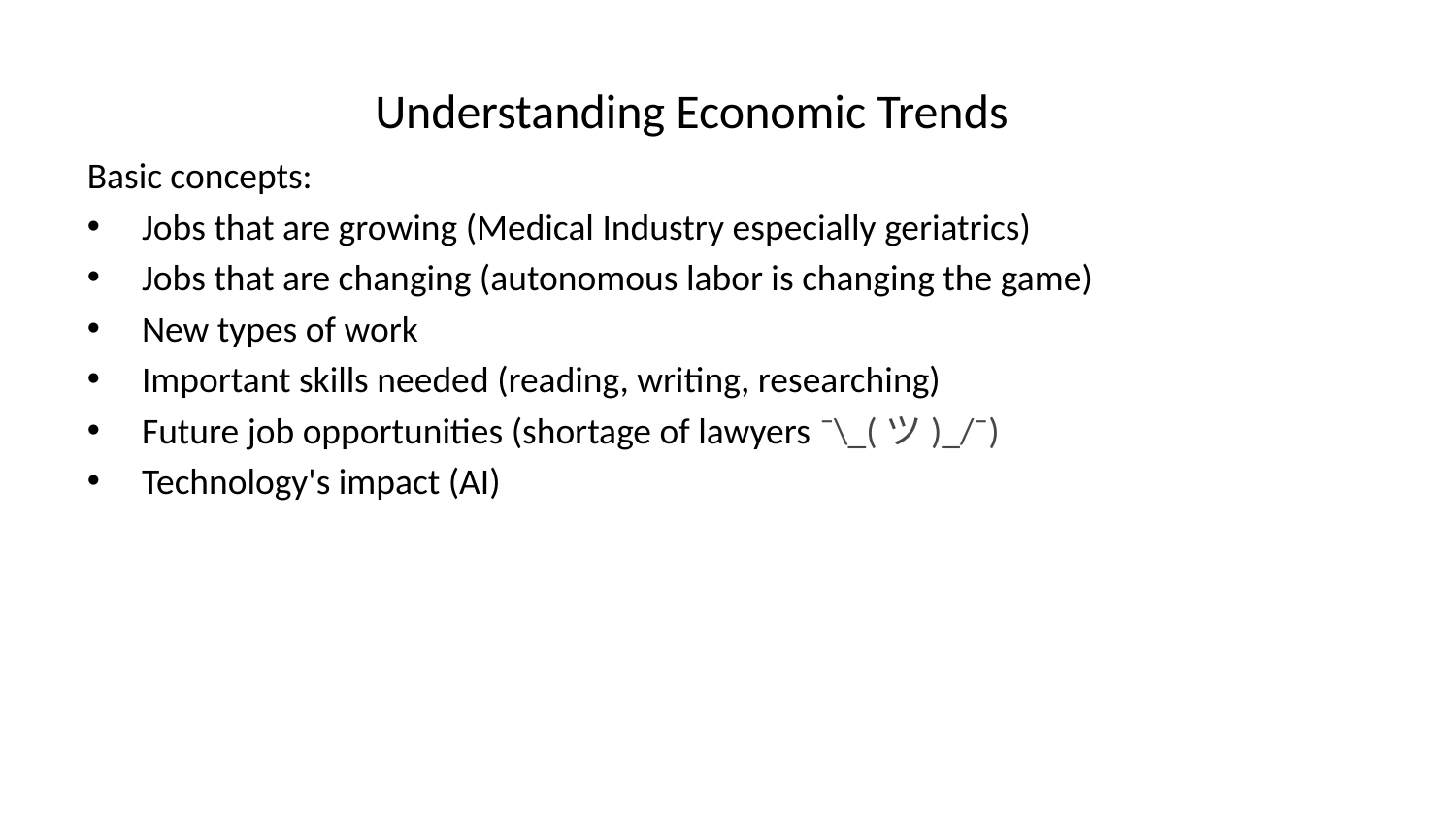

Understanding Economic Trends
Basic concepts:
Jobs that are growing (Medical Industry especially geriatrics)
Jobs that are changing (autonomous labor is changing the game)
New types of work
Important skills needed (reading, writing, researching)
Future job opportunities (shortage of lawyers ¯\_(ツ)_/¯)
Technology's impact (AI)